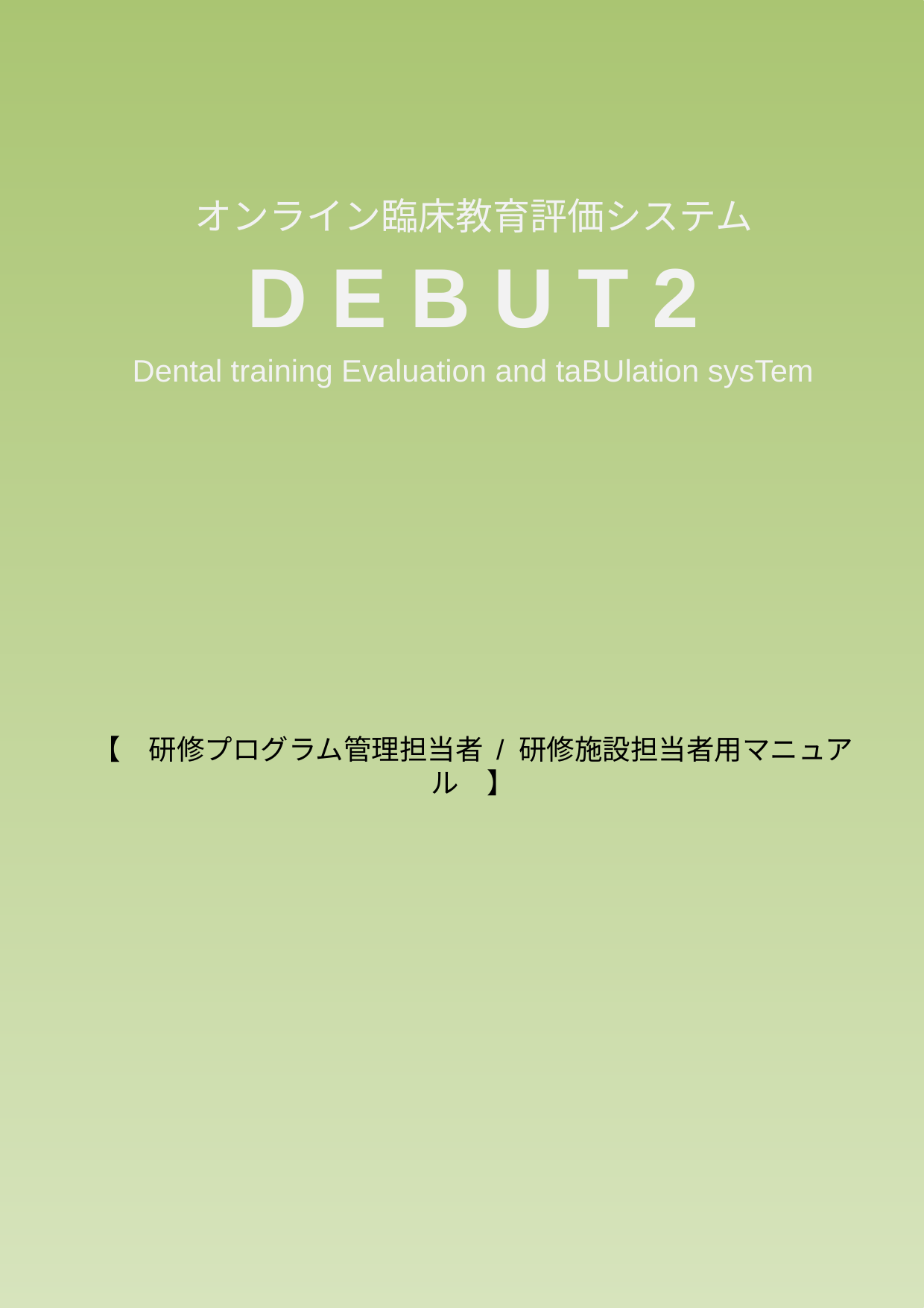

# オンライン臨床教育評価システム
D E B U T 2
Dental training Evaluation and taBUlation sysTem
【　研修プログラム管理担当者 / 研修施設担当者用マニュアル　】